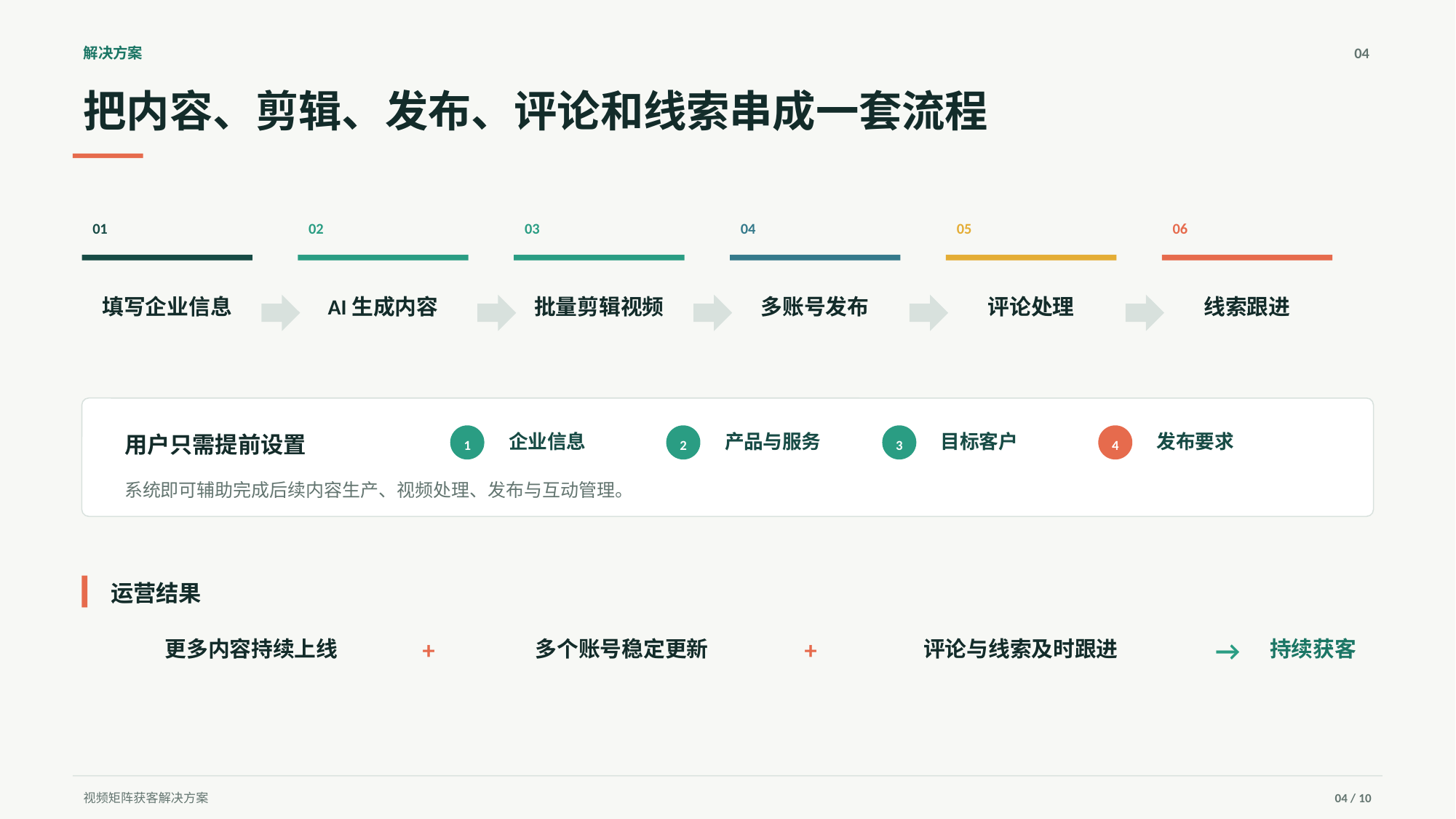

解决方案
04
把内容、剪辑、发布、评论和线索串成一套流程

01
02
03
04
05
06

填写企业信息
AI生成内容
批量剪辑视频
多账号发布
评论处理
线索跟进

企业信息
产品与服务
目标客户
发布要求
用户只需提前设置

1
2
3
4
系统即可辅助完成后续内容生产、视频处理、发布与互动管理。
运营结果

→
+
+
更多内容持续上线
多个账号稳定更新
评论与线索及时跟进
持续获客

视频矩阵获客解决方案
04 / 10